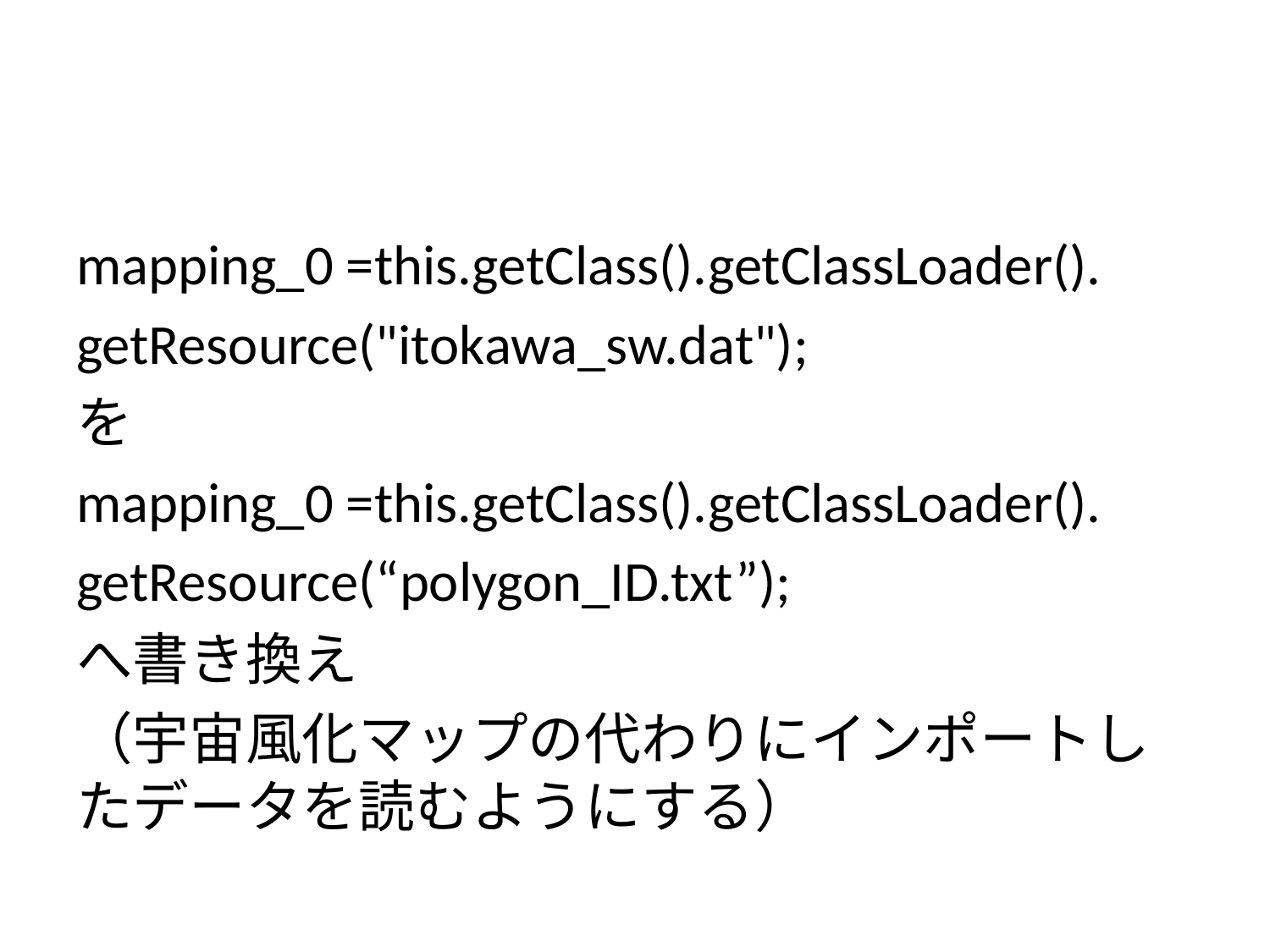

#
mapping_0 =this.getClass().getClassLoader().
getResource("itokawa_sw.dat");
を
mapping_0 =this.getClass().getClassLoader().
getResource(“polygon_ID.txt”);
へ書き換え
（宇宙風化マップの代わりにインポートしたデータを読むようにする）